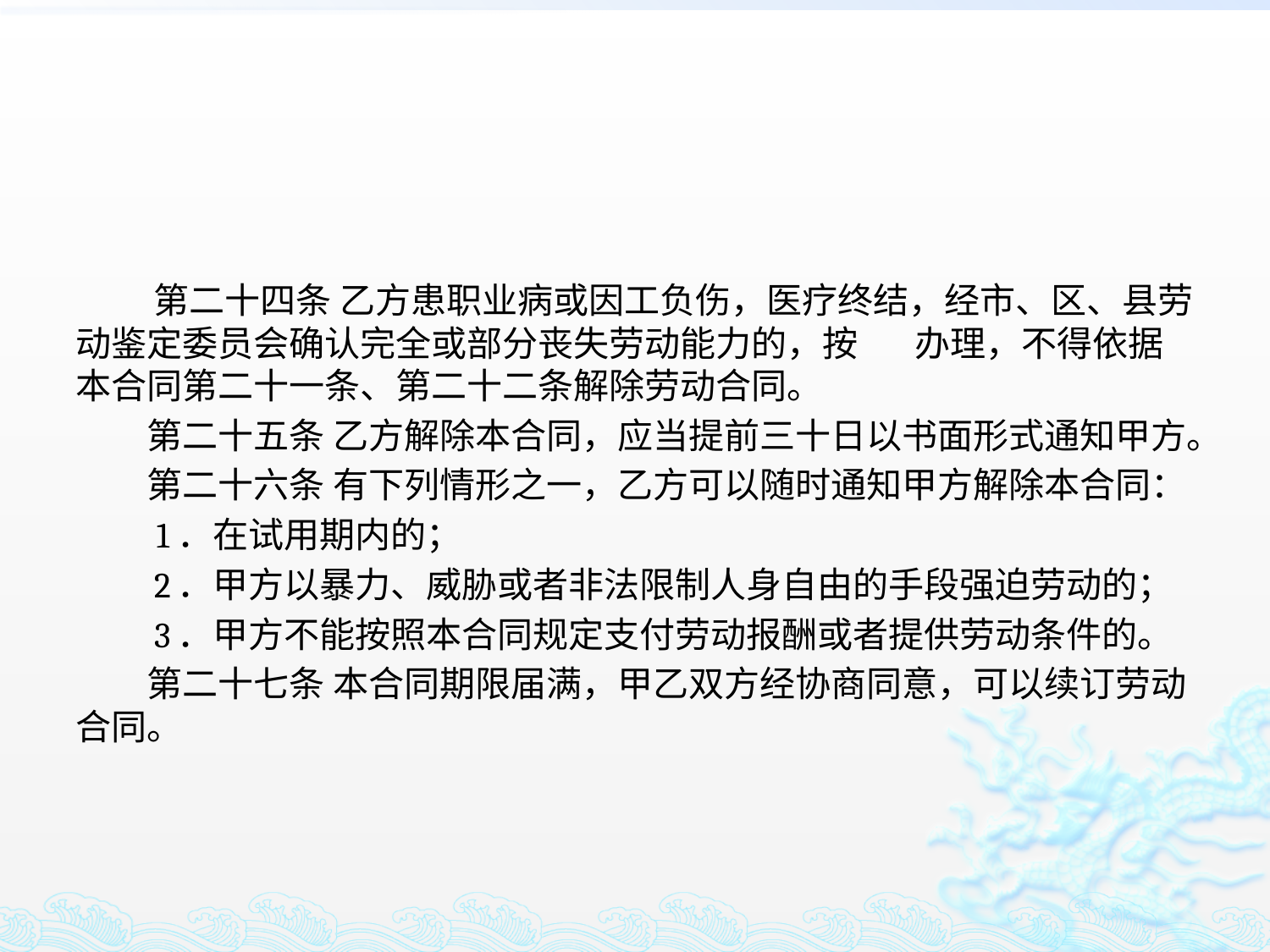

#

         第二十四条 乙方患职业病或因工负伤，医疗终结，经市、区、县劳动鉴定委员会确认完全或部分丧失劳动能力的，按       办理，不得依据本合同第二十一条、第二十二条解除劳动合同。
　　第二十五条 乙方解除本合同，应当提前三十日以书面形式通知甲方。
　　第二十六条 有下列情形之一，乙方可以随时通知甲方解除本合同：
　　1．在试用期内的；
　　2．甲方以暴力、威胁或者非法限制人身自由的手段强迫劳动的；
　　3．甲方不能按照本合同规定支付劳动报酬或者提供劳动条件的。
　　第二十七条 本合同期限届满，甲乙双方经协商同意，可以续订劳动合同。